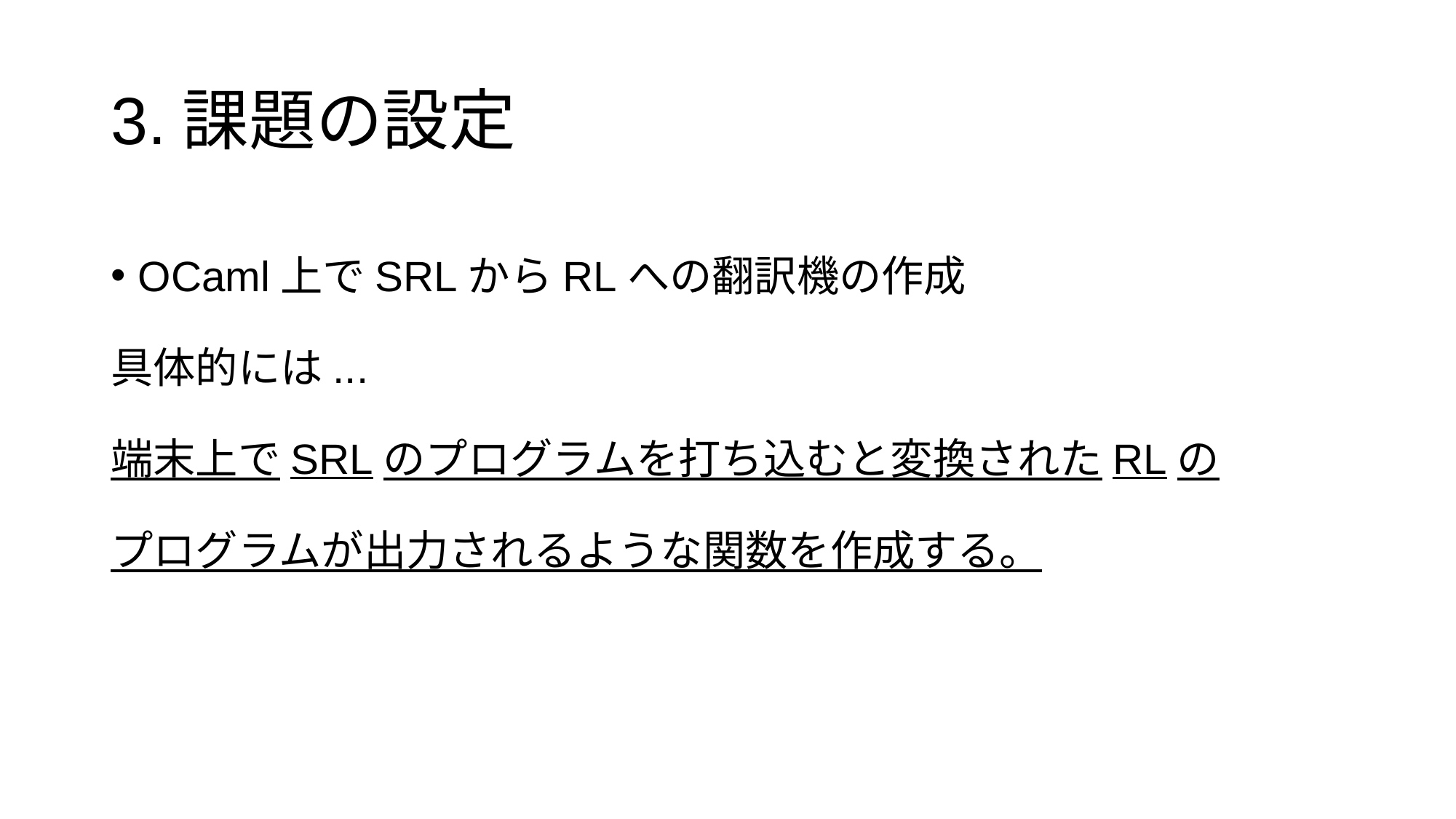

# 3.課題の設定
OCaml上でSRLからRLへの翻訳機の作成
具体的には...
端末上でSRLのプログラムを打ち込むと変換されたRLの
プログラムが出力されるような関数を作成する。